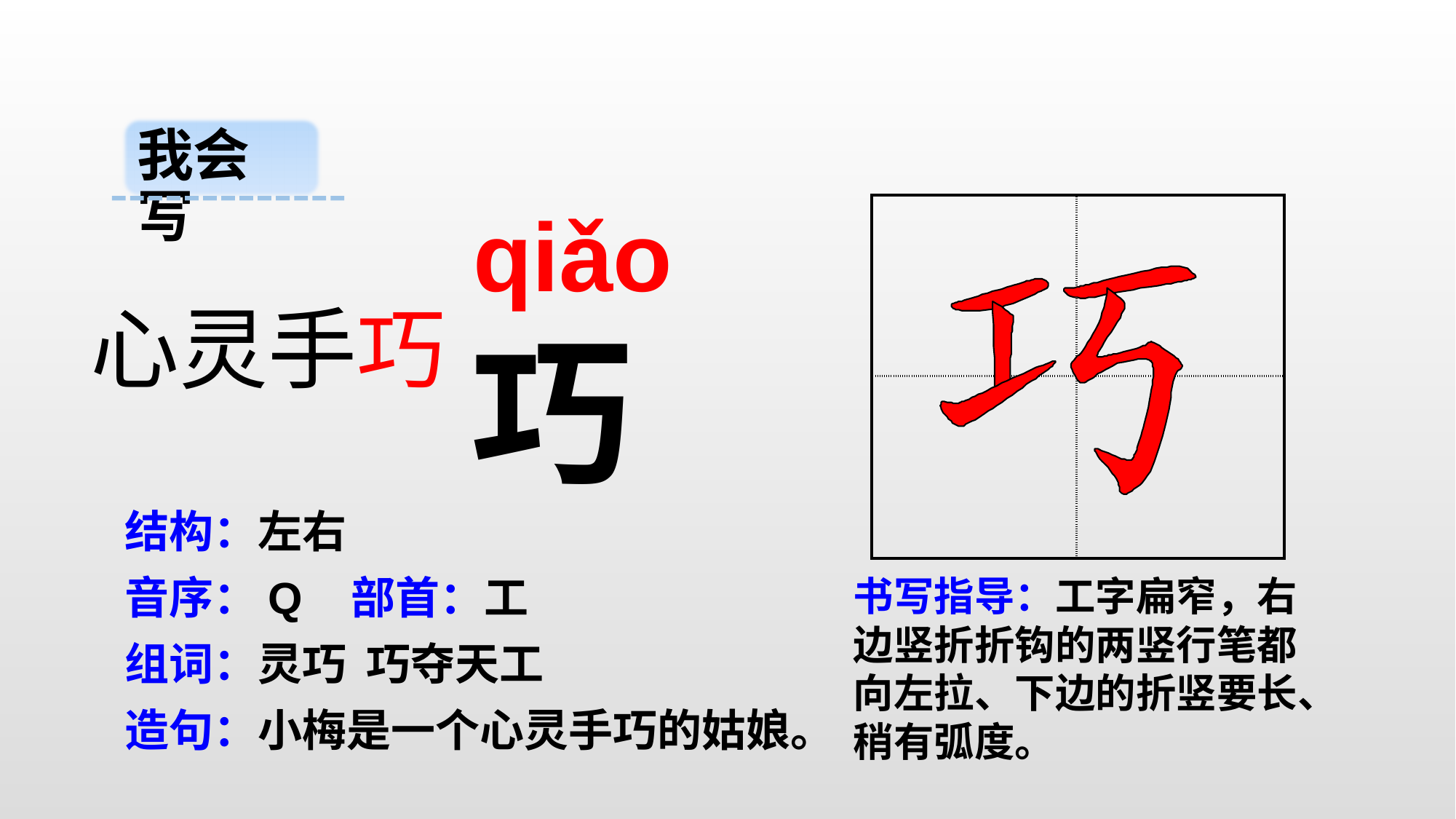

我会写

qiǎo
|  |  |
| --- | --- |
|  |  |

心灵手巧

巧

结构：左右
音序：Q   部首：工
书写指导：工字扁窄，右边竖折折钩的两竖行笔都向左拉、下边的折竖要长、稍有弧度。
组词：灵巧  巧夺天工
造句：小梅是一个心灵手巧的姑娘。